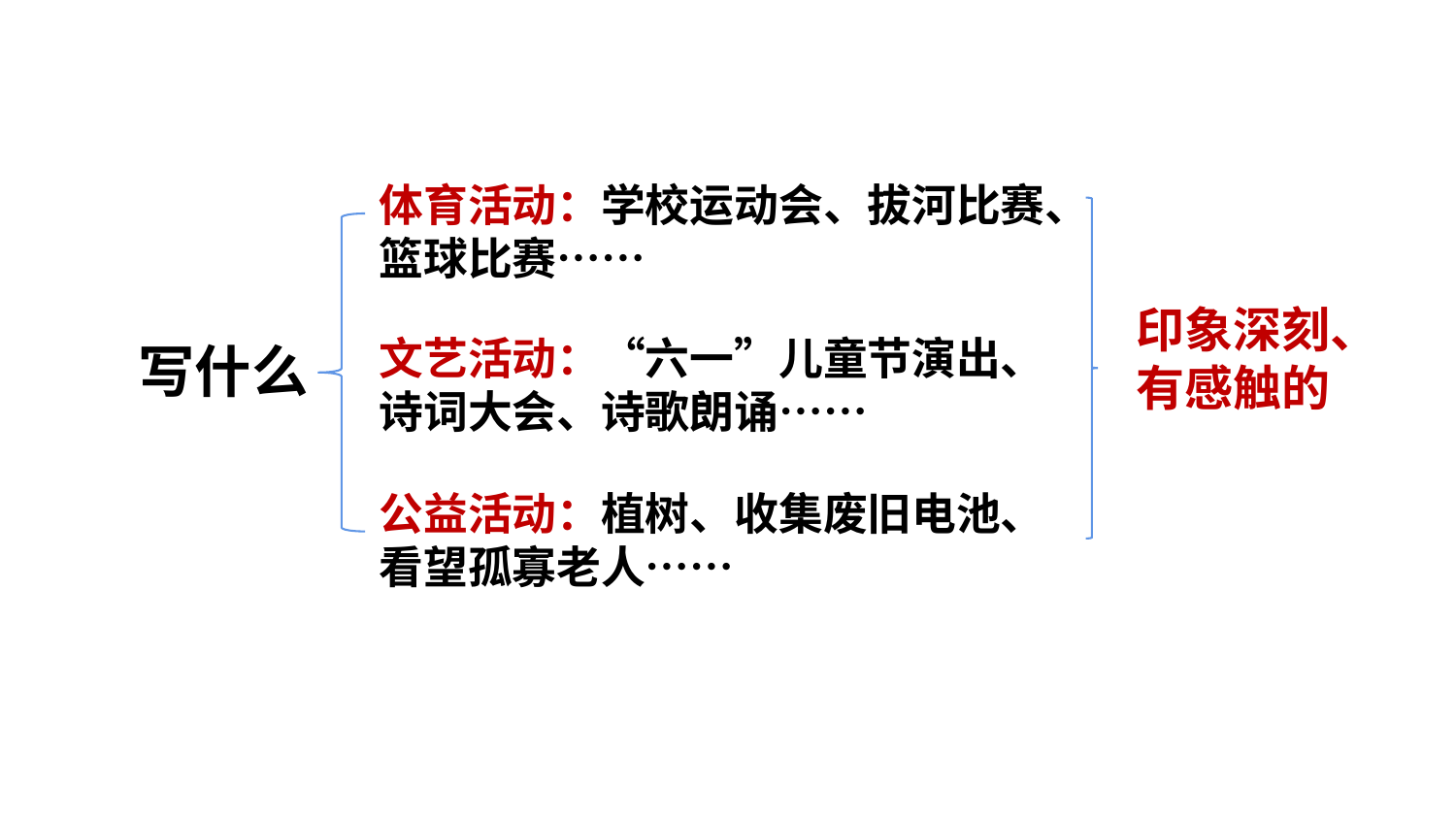

体育活动：学校运动会、拔河比赛、篮球比赛……

印象深刻、
有感触的
文艺活动：“六一”儿童节演出、诗词大会、诗歌朗诵……
写什么
公益活动：植树、收集废旧电池、看望孤寡老人……